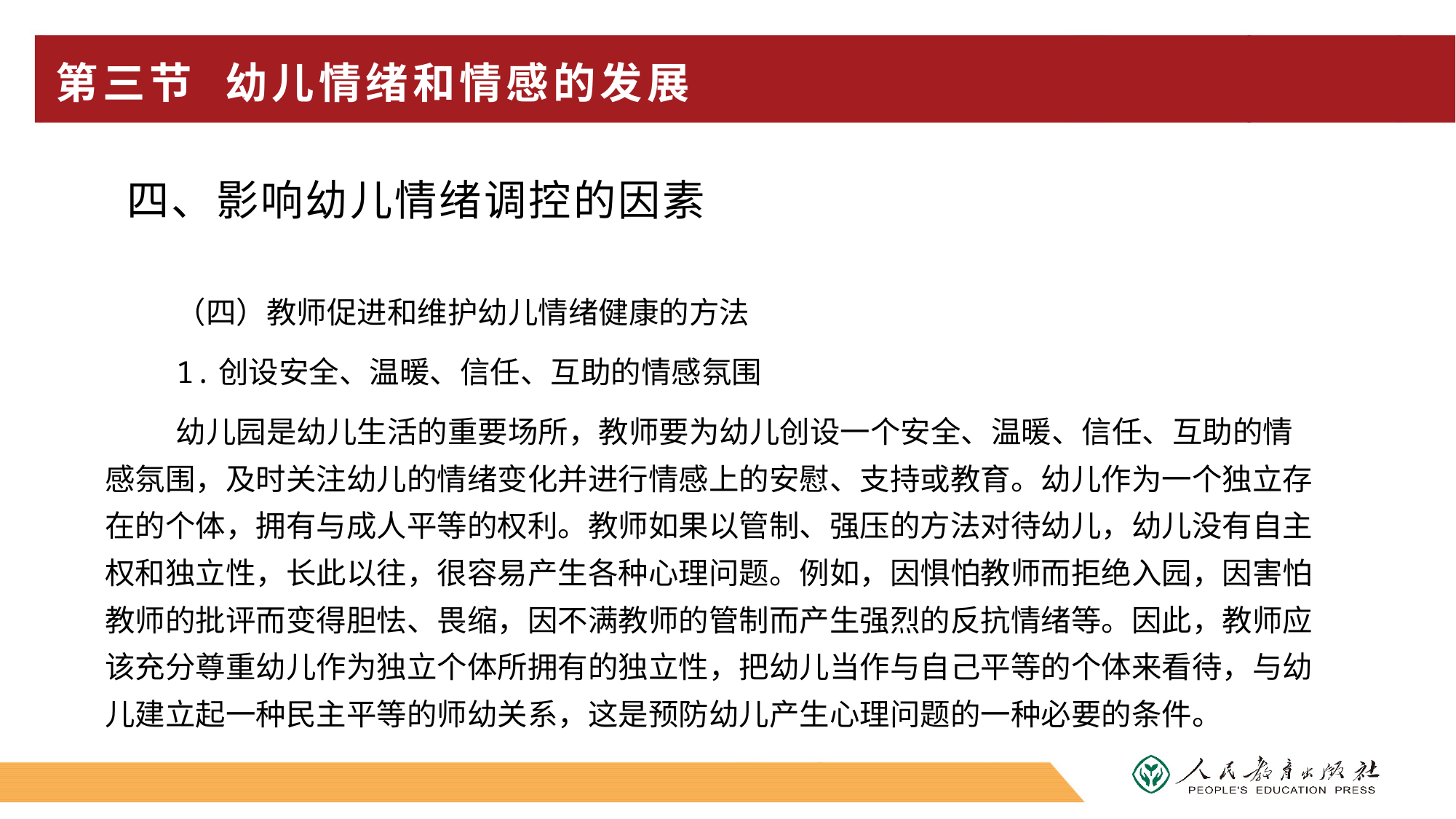

# 第三节  幼儿情绪和情感的发展
 四、影响幼儿情绪调控的因素
（四）教师促进和维护幼儿情绪健康的方法
1.创设安全、温暖、信任、互助的情感氛围
幼儿园是幼儿生活的重要场所，教师要为幼儿创设一个安全、温暖、信任、互助的情感氛围，及时关注幼儿的情绪变化并进行情感上的安慰、支持或教育。幼儿作为一个独立存在的个体，拥有与成人平等的权利。教师如果以管制、强压的方法对待幼儿，幼儿没有自主权和独立性，长此以往，很容易产生各种心理问题。例如，因惧怕教师而拒绝入园，因害怕教师的批评而变得胆怯、畏缩，因不满教师的管制而产生强烈的反抗情绪等。因此，教师应该充分尊重幼儿作为独立个体所拥有的独立性，把幼儿当作与自己平等的个体来看待，与幼儿建立起一种民主平等的师幼关系，这是预防幼儿产生心理问题的一种必要的条件。